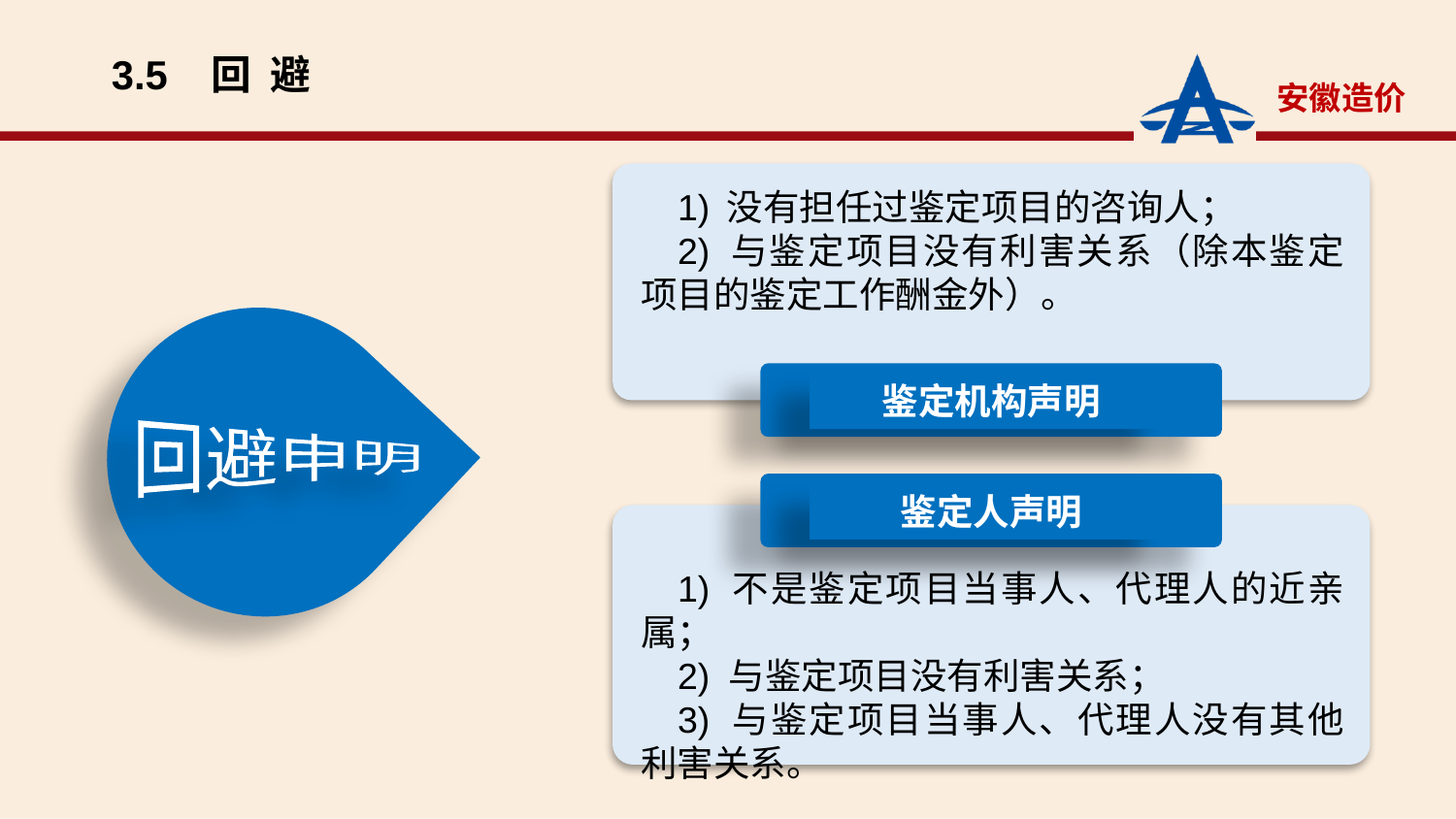

3.5   回  避

1) 没有担任过鉴定项目的咨询人；
2) 与鉴定项目没有利害关系（除本鉴定项目的鉴定工作酬金外）。

回避申明

鉴定机构声明

鉴定人声明

1) 不是鉴定项目当事人、代理人的近亲属；
2) 与鉴定项目没有利害关系；
3) 与鉴定项目当事人、代理人没有其他利害关系。